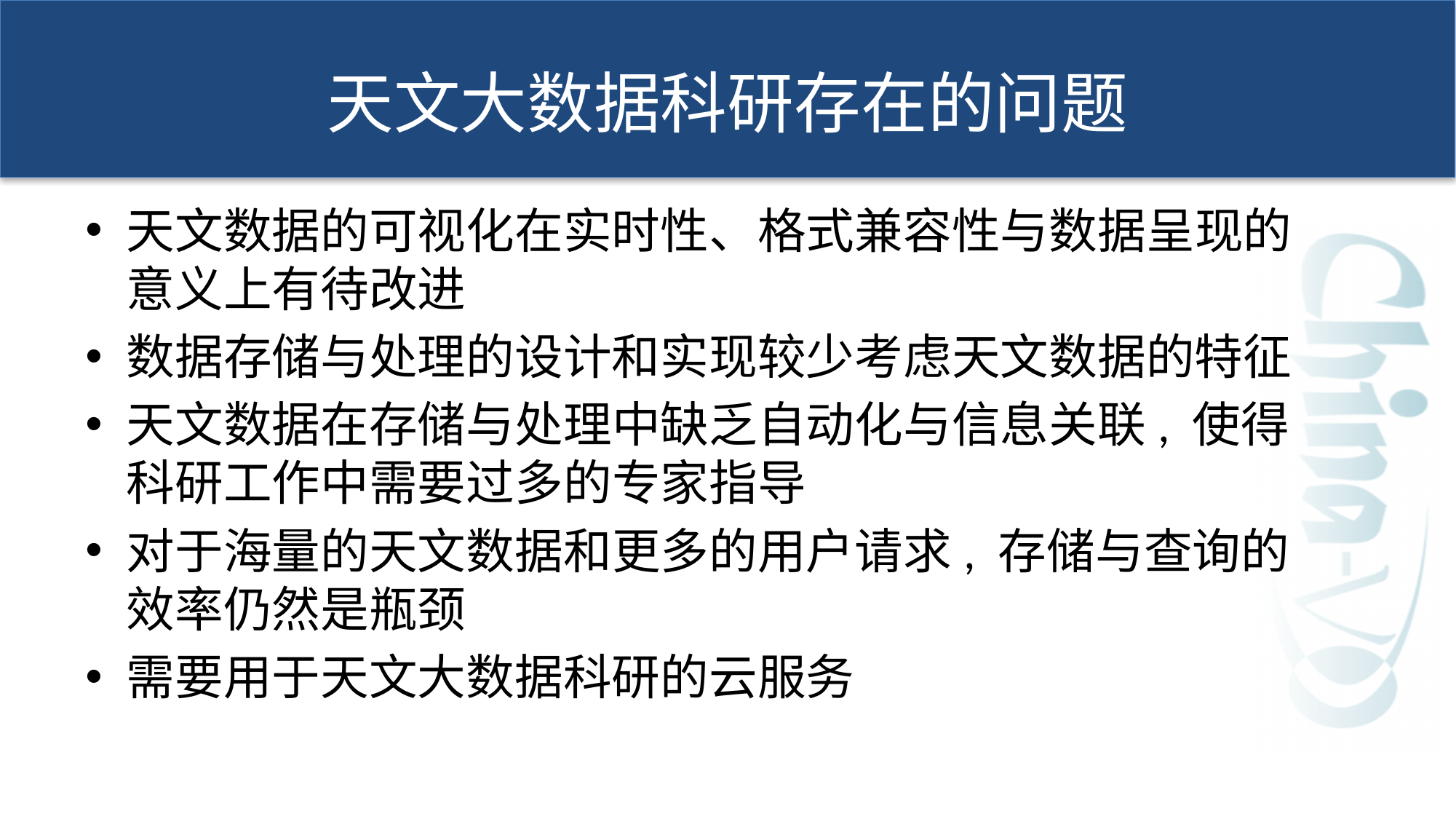

# 天文大数据科研存在的问题
天文数据的可视化在实时性、格式兼容性与数据呈现的意义上有待改进
数据存储与处理的设计和实现较少考虑天文数据的特征
天文数据在存储与处理中缺乏自动化与信息关联, 使得科研工作中需要过多的专家指导
对于海量的天文数据和更多的用户请求, 存储与查询的效率仍然是瓶颈
需要用于天文大数据科研的云服务